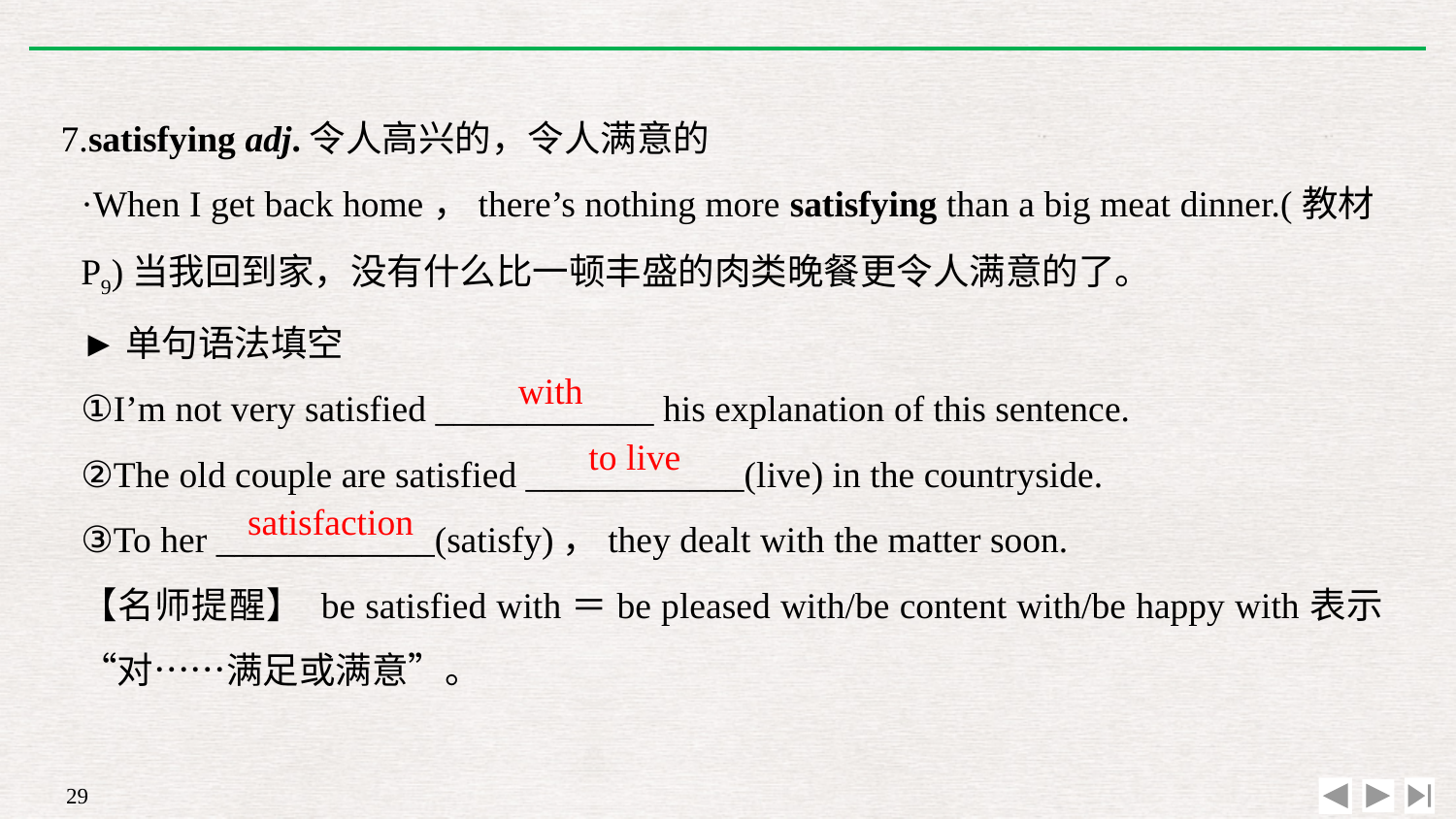

7.satisfying adj.令人高兴的，令人满意的
·When I get back home，there’s nothing more satisfying than a big meat dinner.(教材P9)当我回到家，没有什么比一顿丰盛的肉类晚餐更令人满意的了。
►单句语法填空
①I’m not very satisfied ____________ his explanation of this sentence.
②The old couple are satisfied ____________(live) in the countryside.
③To her ____________(satisfy)，they dealt with the matter soon.
【名师提醒】 be satisfied with＝be pleased with/be content with/be happy with表示“对……满足或满意”。
with
to live
satisfaction